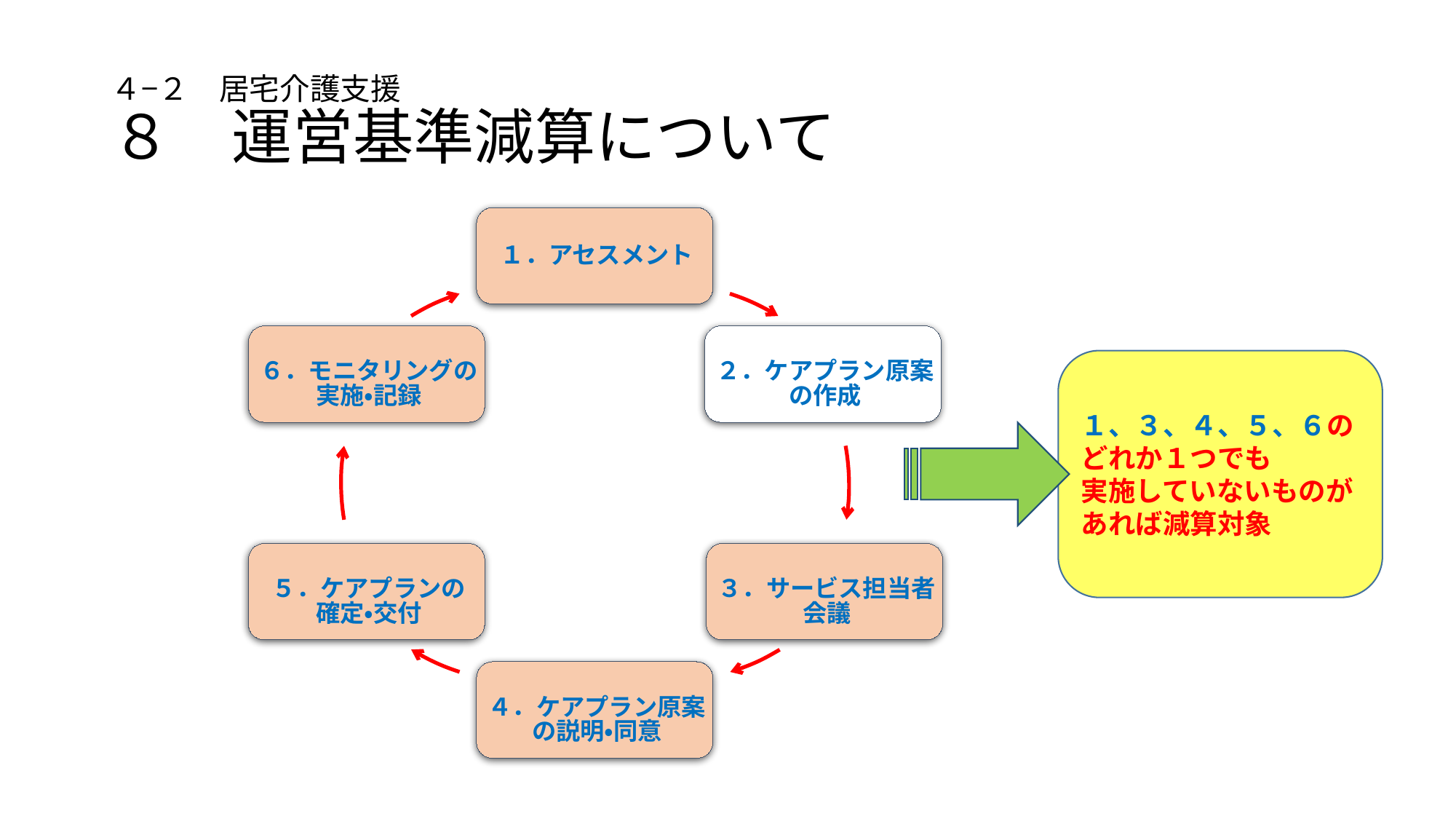

# ４−２　居宅介護支援 ８　運営基準減算について
１．アセスメント
２．ケアプラン原案の作成
３．サービス担当者
会議
４．ケアプラン原案
の説明・同意
５．ケアプランの
確定・交付
６．モニタリングの実施・記録
１、３、４、５、６のどれか１つでも
実施していないものがあれば減算対象